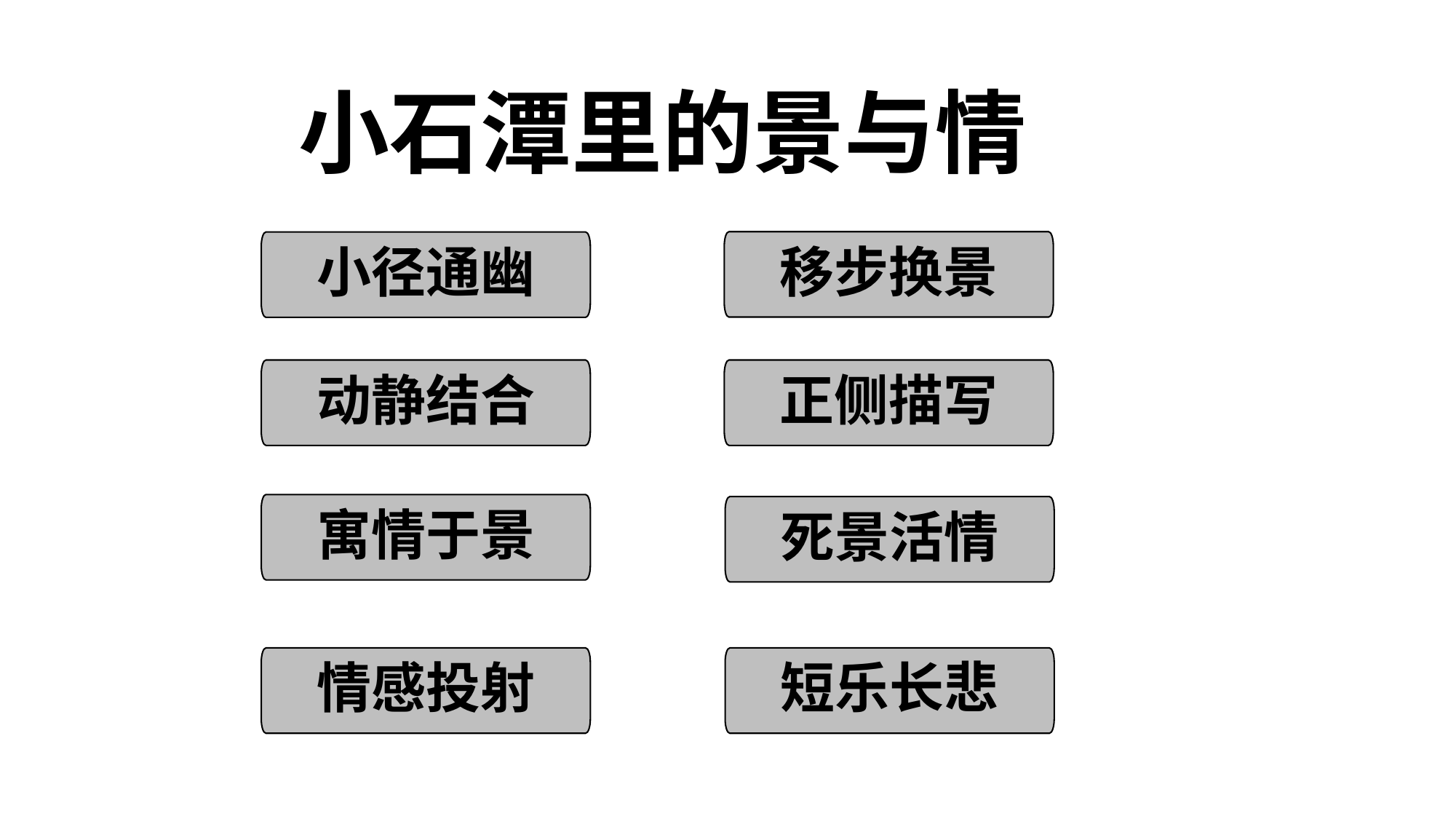

小石潭里的景与情
移步换景
小径通幽
动静结合
正侧描写
寓情于景
死景活情
情感投射
短乐长悲